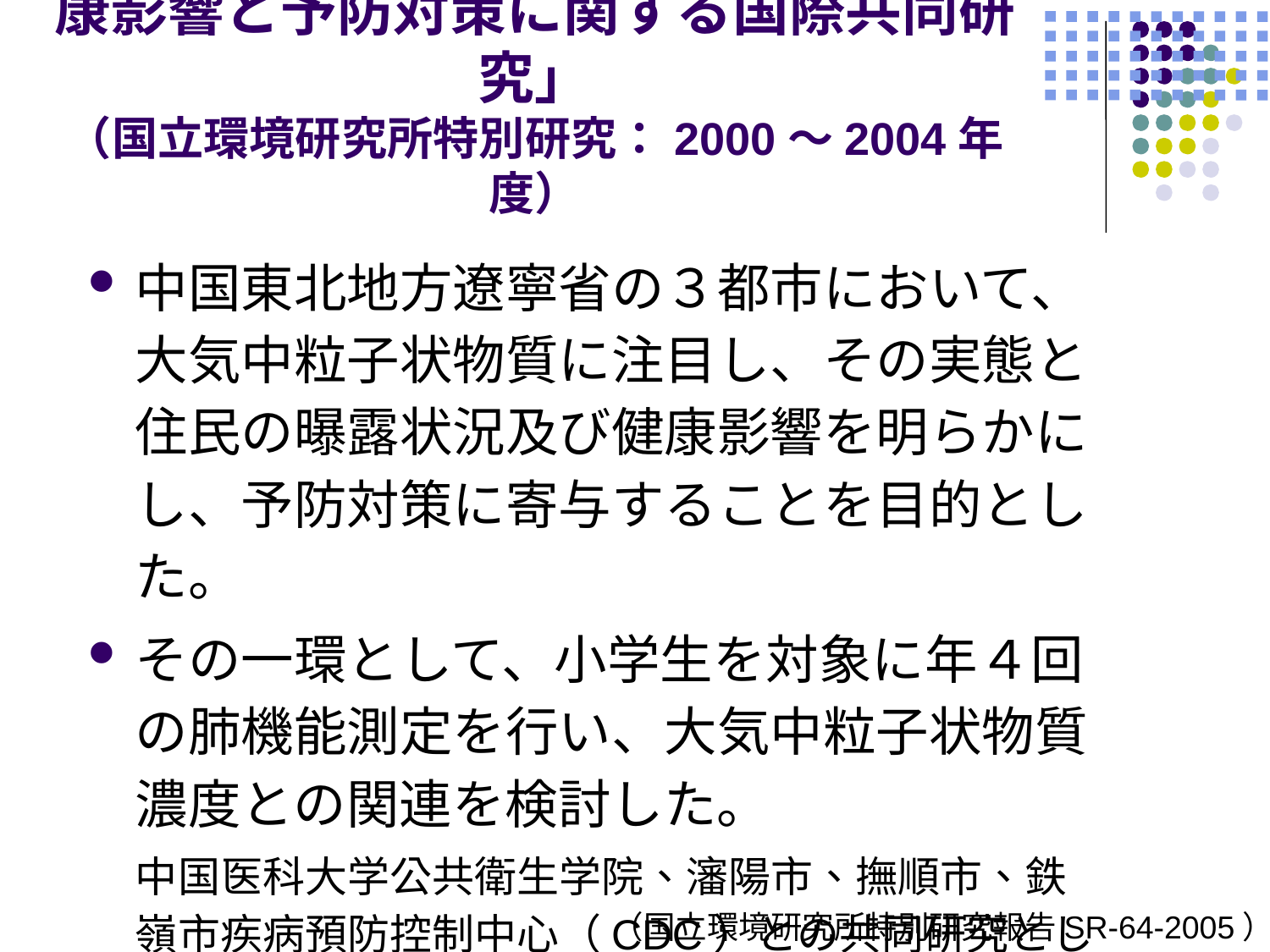

# 「中国における都市大気汚染による健康影響と予防対策に関する国際共同研究」 （国立環境研究所特別研究：2000～2004年度）
中国東北地方遼寧省の３都市において、大気中粒子状物質に注目し、その実態と住民の曝露状況及び健康影響を明らかにし、予防対策に寄与することを目的とした。
その一環として、小学生を対象に年４回の肺機能測定を行い、大気中粒子状物質濃度との関連を検討した。
中国医科大学公共衛生学院、瀋陽市、撫順市、鉄嶺市疾病預防控制中心（CDC）との共同研究として実施
（国立環境研究所特別研究報告SR-64-2005）